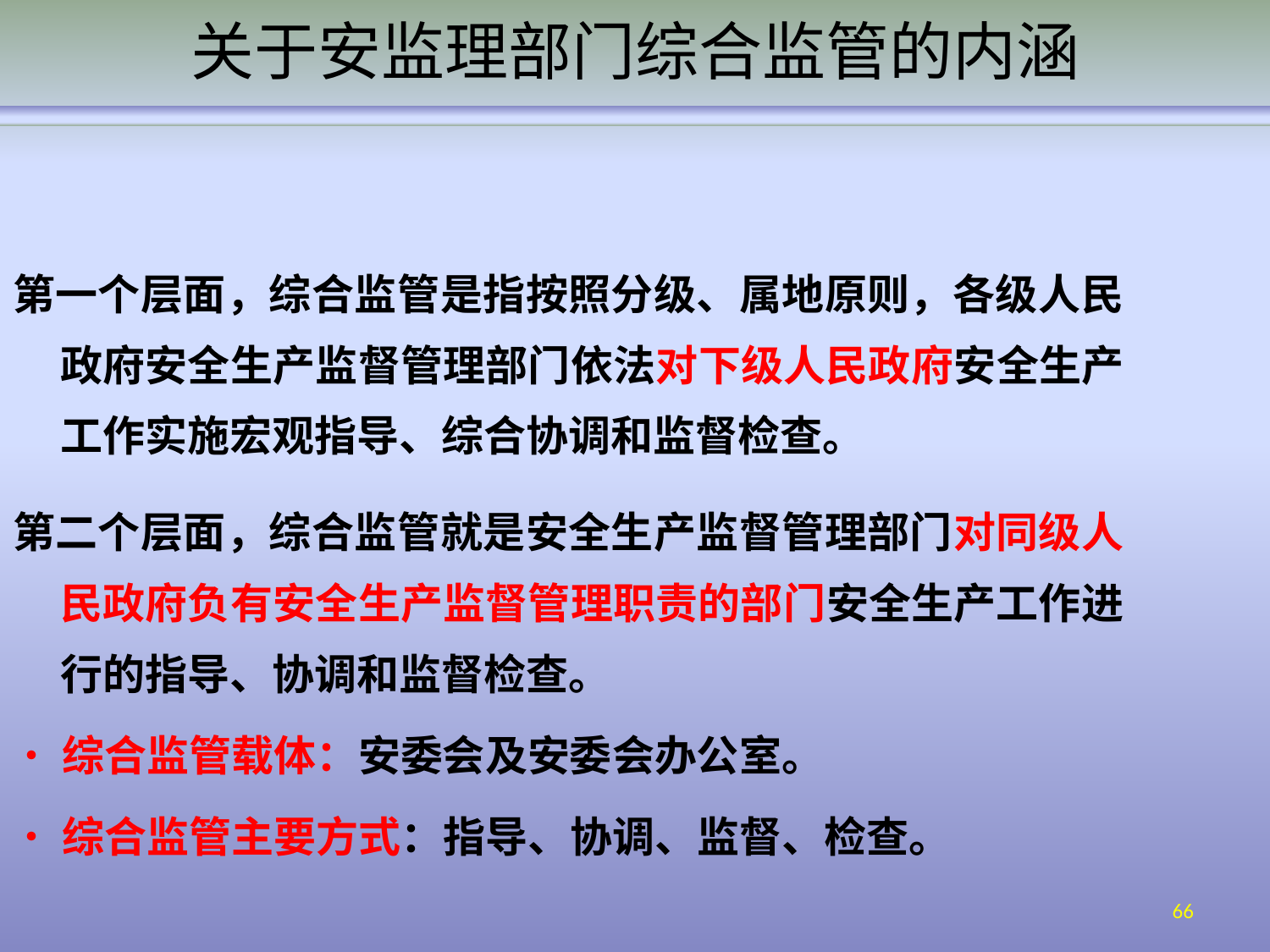

# 关于安监理部门综合监管的内涵
第一个层面，综合监管是指按照分级、属地原则，各级人民 政府安全生产监督管理部门依法对下级人民政府安全生产 工作实施宏观指导、综合协调和监督检查。
第二个层面，综合监管就是安全生产监督管理部门对同级人 民政府负有安全生产监督管理职责的部门安全生产工作进 行的指导、协调和监督检查。
•	综合监管载体：安委会及安委会办公室。
•	综合监管主要方式：指导、协调、监督、检查。
66